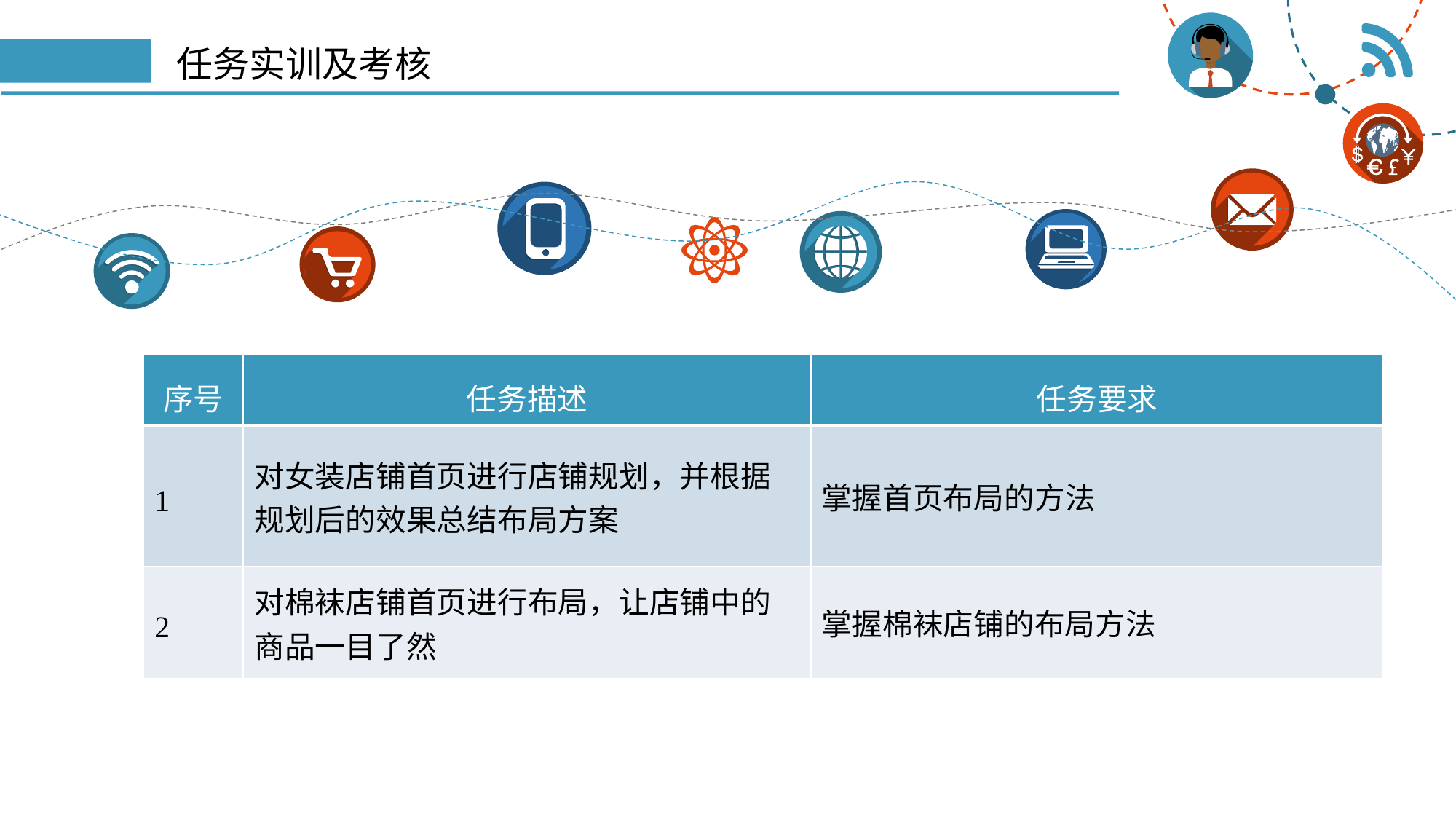

# 任务实训及考核

| 序号 | 任务描述 | 任务要求 |
| --- | --- | --- |
| 1 | 对女装店铺首页进行店铺规划，并根据规划后的效果总结布局方案 | 掌握首页布局的方法 |
| 2 | 对棉袜店铺首页进行布局，让店铺中的 商品一目了然 | 掌握棉袜店铺的布局方法 |